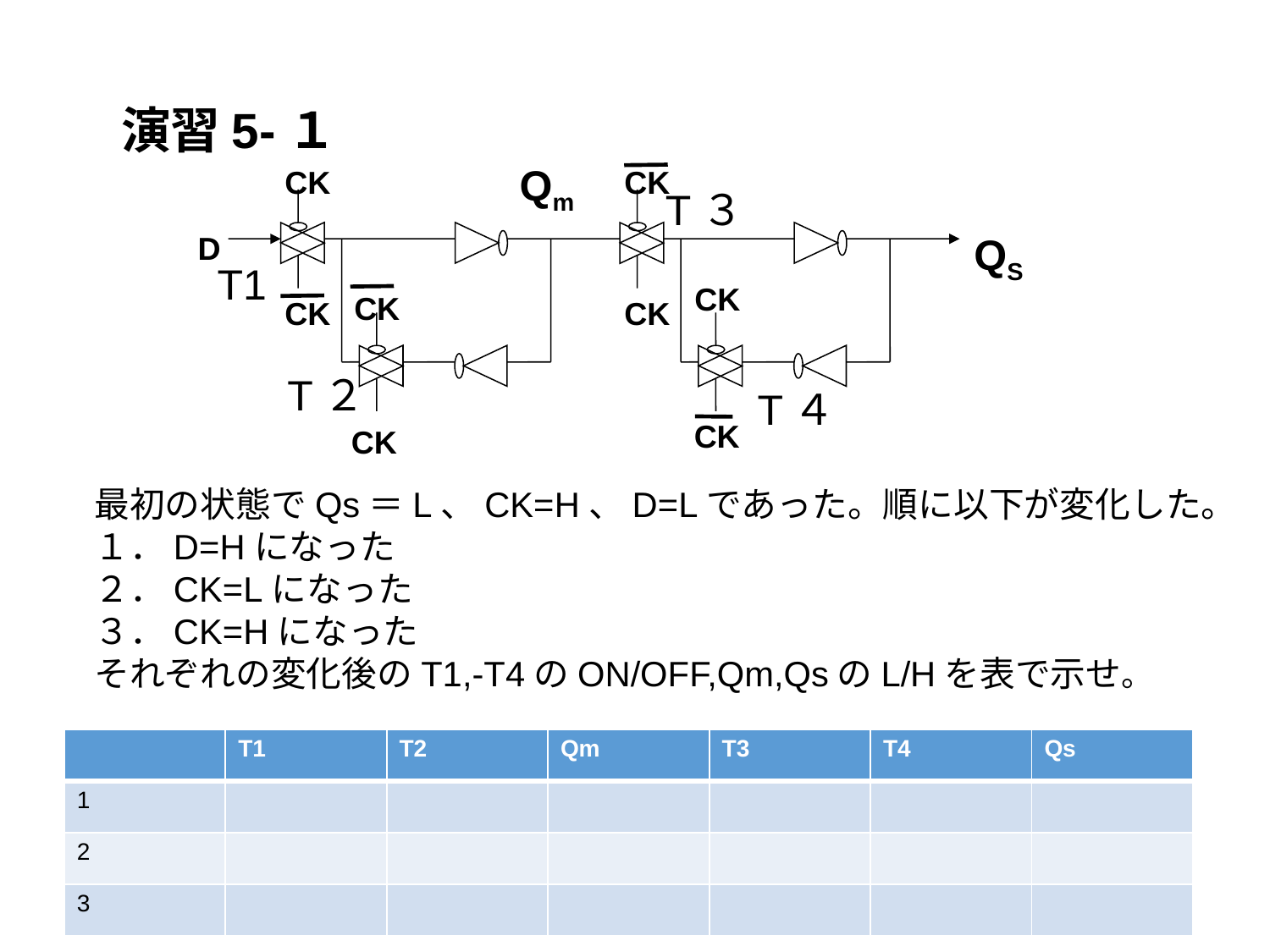

演習5-１
Qm
CK

CK

CK
T３

QS
D

T1
CK
CK

CK

T２

T４
CK
CK

最初の状態でQs＝L、CK=H、D=Lであった。順に以下が変化した。
１．D=Hになった
２．CK=Lになった
３．CK=Hになった
それぞれの変化後のT1,-T4のON/OFF,Qm,QsのL/Hを表で示せ。
|  | T1 | T2 | Qm | T3 | T4 | Qs |
| --- | --- | --- | --- | --- | --- | --- |
| 1 |  |  |  |  |  |  |
| 2 |  |  |  |  |  |  |
| 3 |  |  |  |  |  |  |